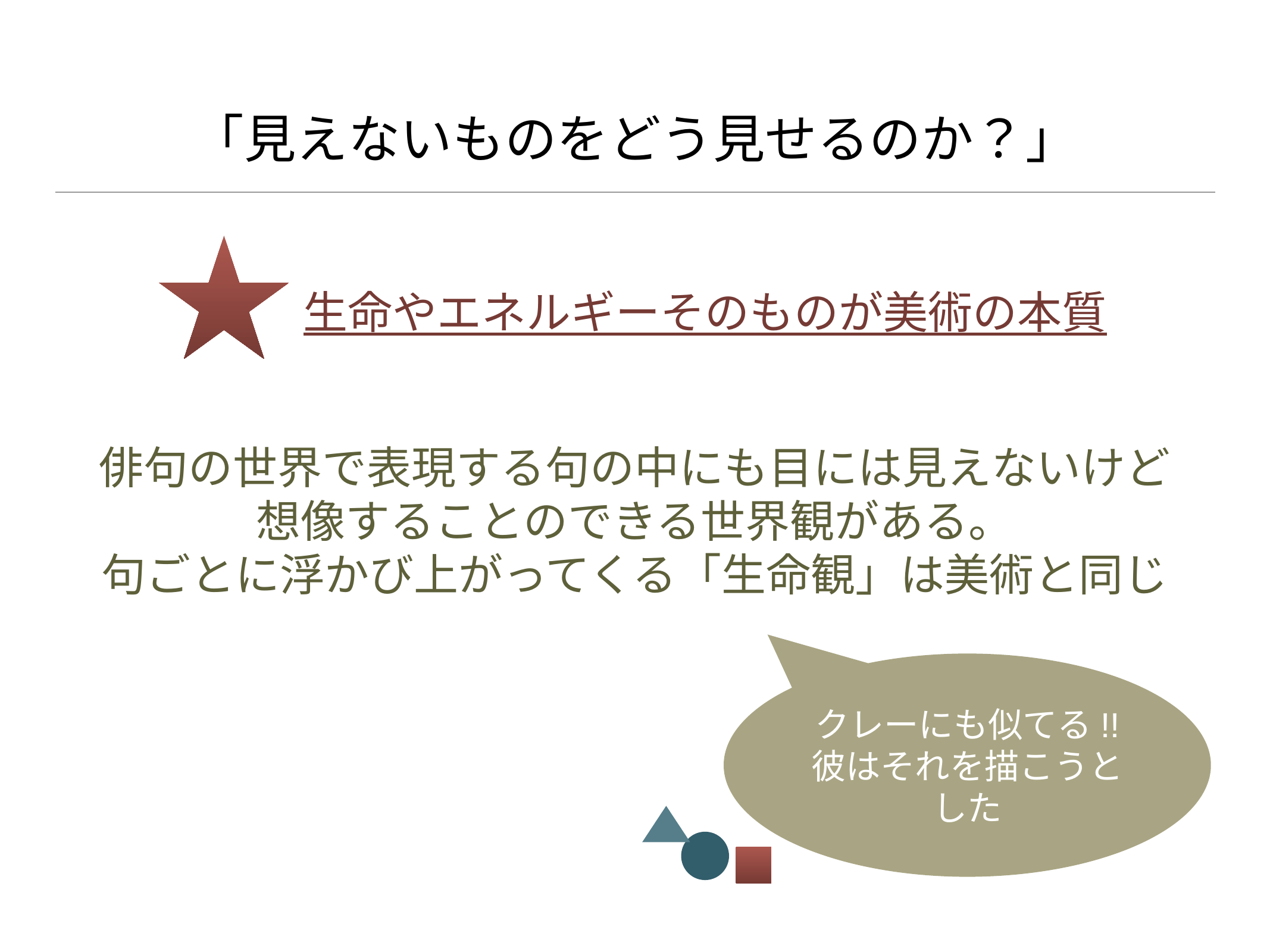

# 「見えないものをどう見せるのか？」

生命やエネルギーそのものが美術の本質
俳句の世界で表現する句の中にも目には見えないけど
想像することのできる世界観がある。
句ごとに浮かび上がってくる「生命観」は美術と同じ
クレーにも似てる!!
彼はそれを描こうとした